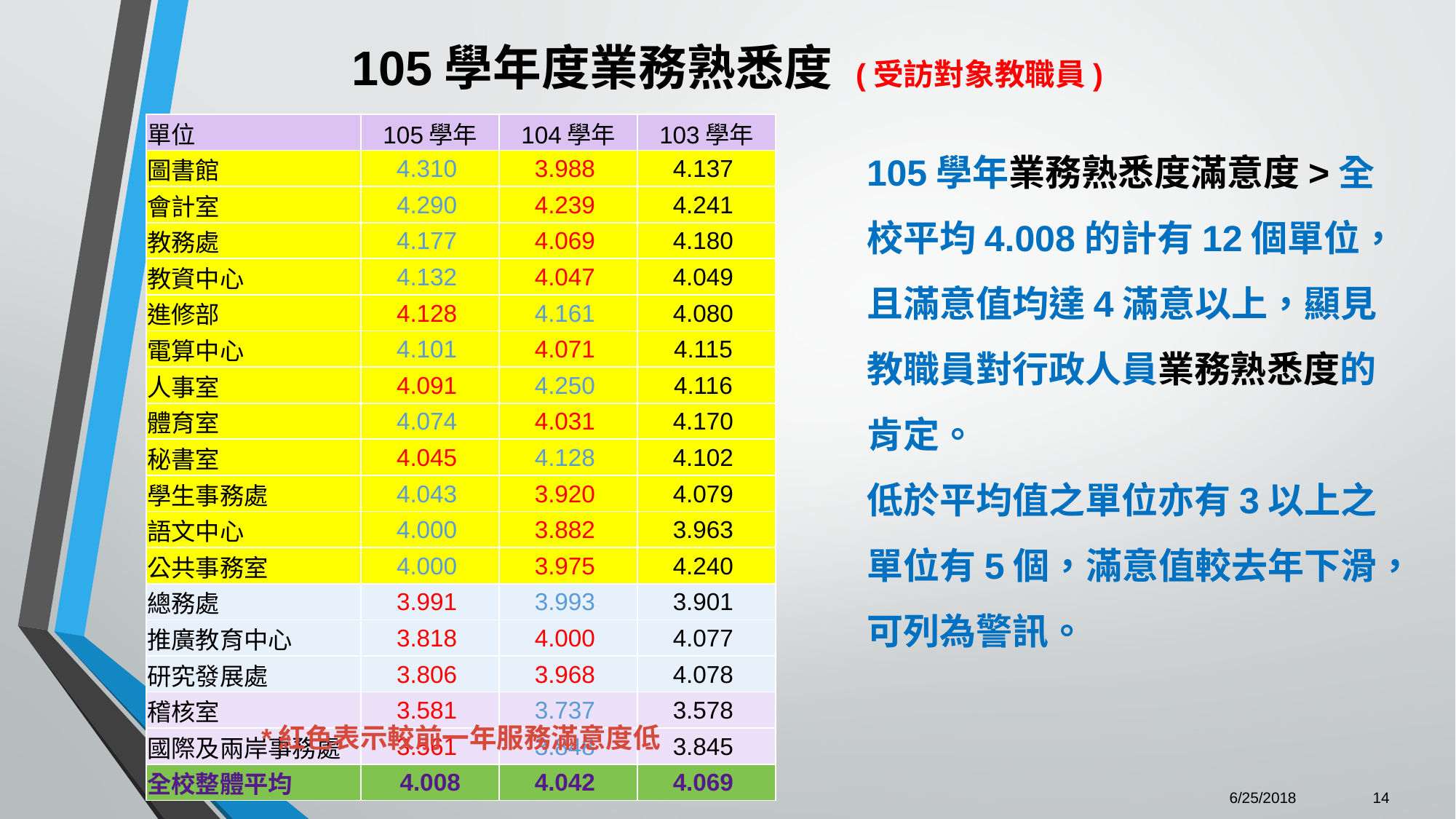

105學年度業務熟悉度 (受訪對象教職員)

| 單位 | 105學年 | 104學年 | 103學年 |
| --- | --- | --- | --- |
| 圖書館 | 4.310 | 3.988 | 4.137 |
| 會計室 | 4.290 | 4.239 | 4.241 |
| 教務處 | 4.177 | 4.069 | 4.180 |
| 教資中心 | 4.132 | 4.047 | 4.049 |
| 進修部 | 4.128 | 4.161 | 4.080 |
| 電算中心 | 4.101 | 4.071 | 4.115 |
| 人事室 | 4.091 | 4.250 | 4.116 |
| 體育室 | 4.074 | 4.031 | 4.170 |
| 秘書室 | 4.045 | 4.128 | 4.102 |
| 學生事務處 | 4.043 | 3.920 | 4.079 |
| 語文中心 | 4.000 | 3.882 | 3.963 |
| 公共事務室 | 4.000 | 3.975 | 4.240 |
| 總務處 | 3.991 | 3.993 | 3.901 |
| 推廣教育中心 | 3.818 | 4.000 | 4.077 |
| 研究發展處 | 3.806 | 3.968 | 4.078 |
| 稽核室 | 3.581 | 3.737 | 3.578 |
| 國際及兩岸事務處 | 3.561 | 3.848 | 3.845 |
| 全校整體平均 | 4.008 | 4.042 | 4.069 |
105學年業務熟悉度滿意度>全校平均4.008的計有12個單位，且滿意值均達4滿意以上，顯見教職員對行政人員業務熟悉度的肯定。
低於平均值之單位亦有3以上之單位有5個，滿意值較去年下滑，可列為警訊。
*紅色表示較前一年服務滿意度低
14
6/25/2018